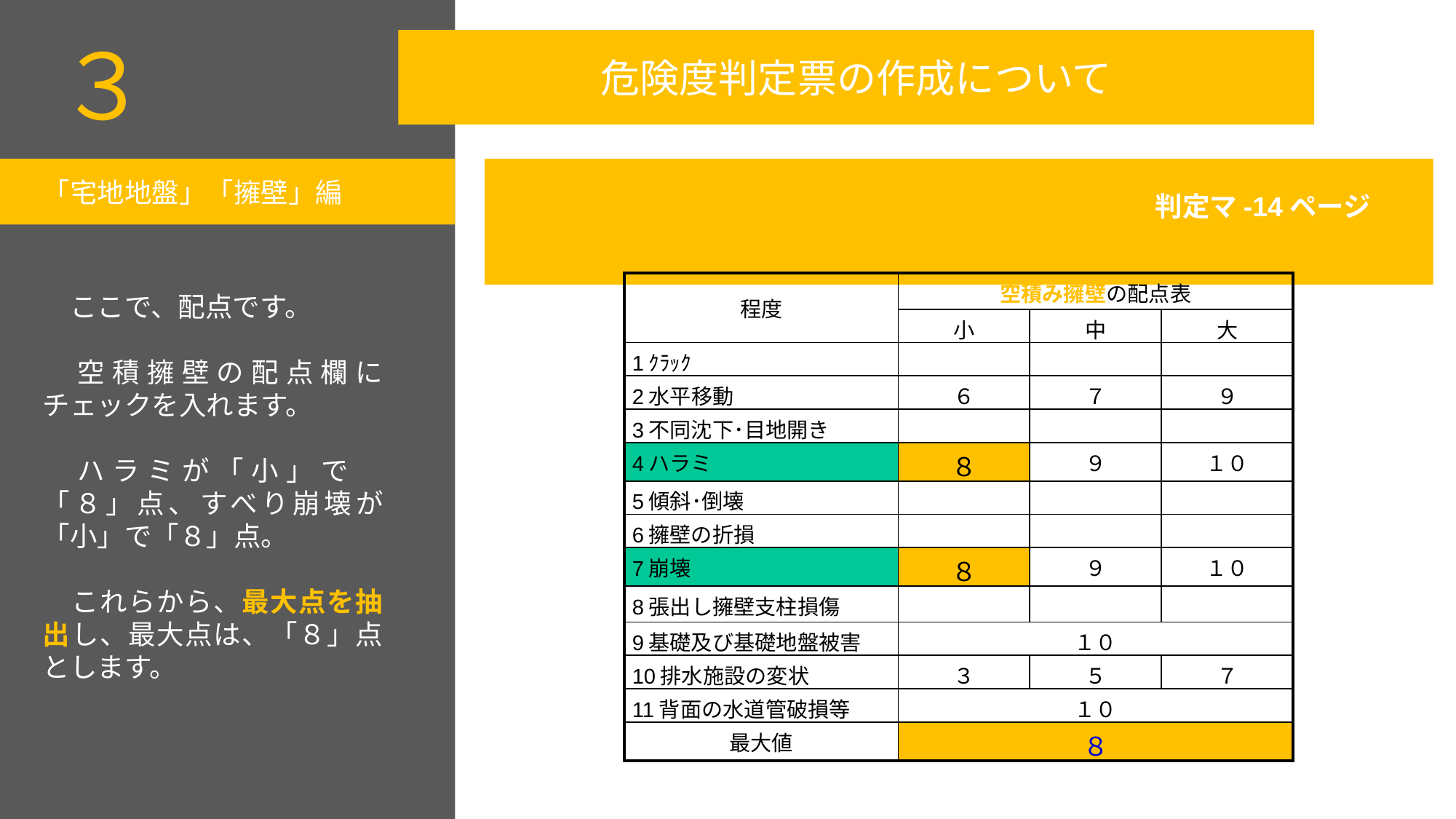

３
危険度判定票の作成について
「宅地地盤」「擁壁」編
　　　　　　　　　　　　　　　　　　　　　　　判定マ-14ページ
　ここで、配点です。

　空積擁壁の配点欄にチェックを入れます。

　ハラミが「小」で　「８」点、すべり崩壊が「小」で「８」点。

　これらから、最大点を抽出し、最大点は、「８」点とします。

| 程度 | 空積み擁壁の配点表 |  |  |
| --- | --- | --- | --- |
|  | 小 | 中 | 大 |
| 1ｸﾗｯｸ |  |  |  |
| 2水平移動 | ６ | ７ | ９ |
| 3不同沈下･目地開き |  |  |  |
| 4ハラミ | ８ | ９ | １０ |
| 5傾斜･倒壊 |  |  |  |
| 6擁壁の折損 |  |  |  |
| 7崩壊 | ８ | ９ | １０ |
| 8張出し擁壁支柱損傷 |  |  |  |
| 9基礎及び基礎地盤被害 | １０ |  |  |
| 10排水施設の変状 | ３ | ５ | ７ |
| 11背面の水道管破損等 | １０ |  |  |
| 最大値 | ８ |  |  |